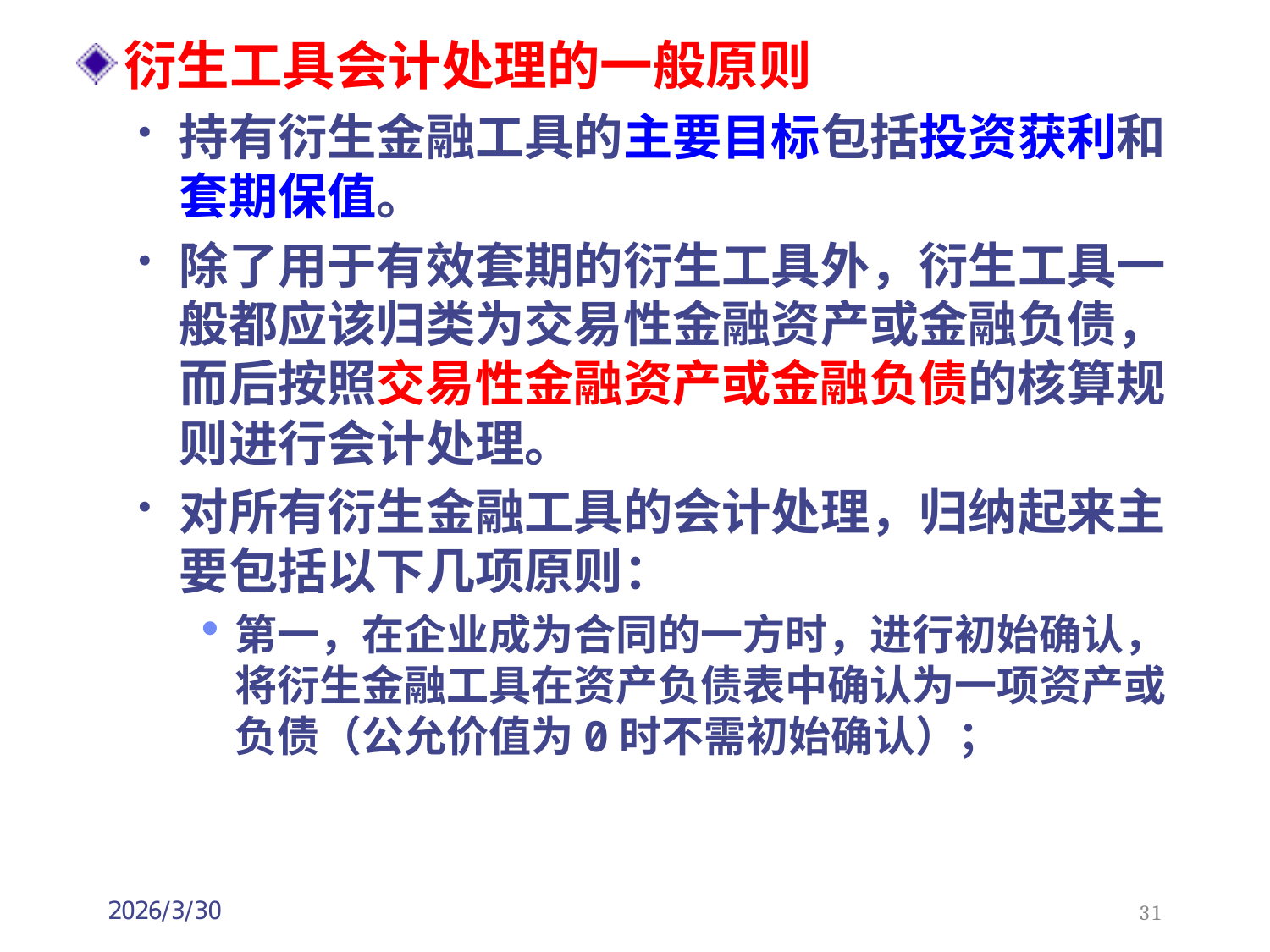

衍生工具会计处理的一般原则
持有衍生金融工具的主要目标包括投资获利和套期保值。
除了用于有效套期的衍生工具外，衍生工具一般都应该归类为交易性金融资产或金融负债，而后按照交易性金融资产或金融负债的核算规则进行会计处理。
对所有衍生金融工具的会计处理，归纳起来主要包括以下几项原则：
第一，在企业成为合同的一方时，进行初始确认，将衍生金融工具在资产负债表中确认为一项资产或负债（公允价值为0时不需初始确认）；

2026/3/30
31